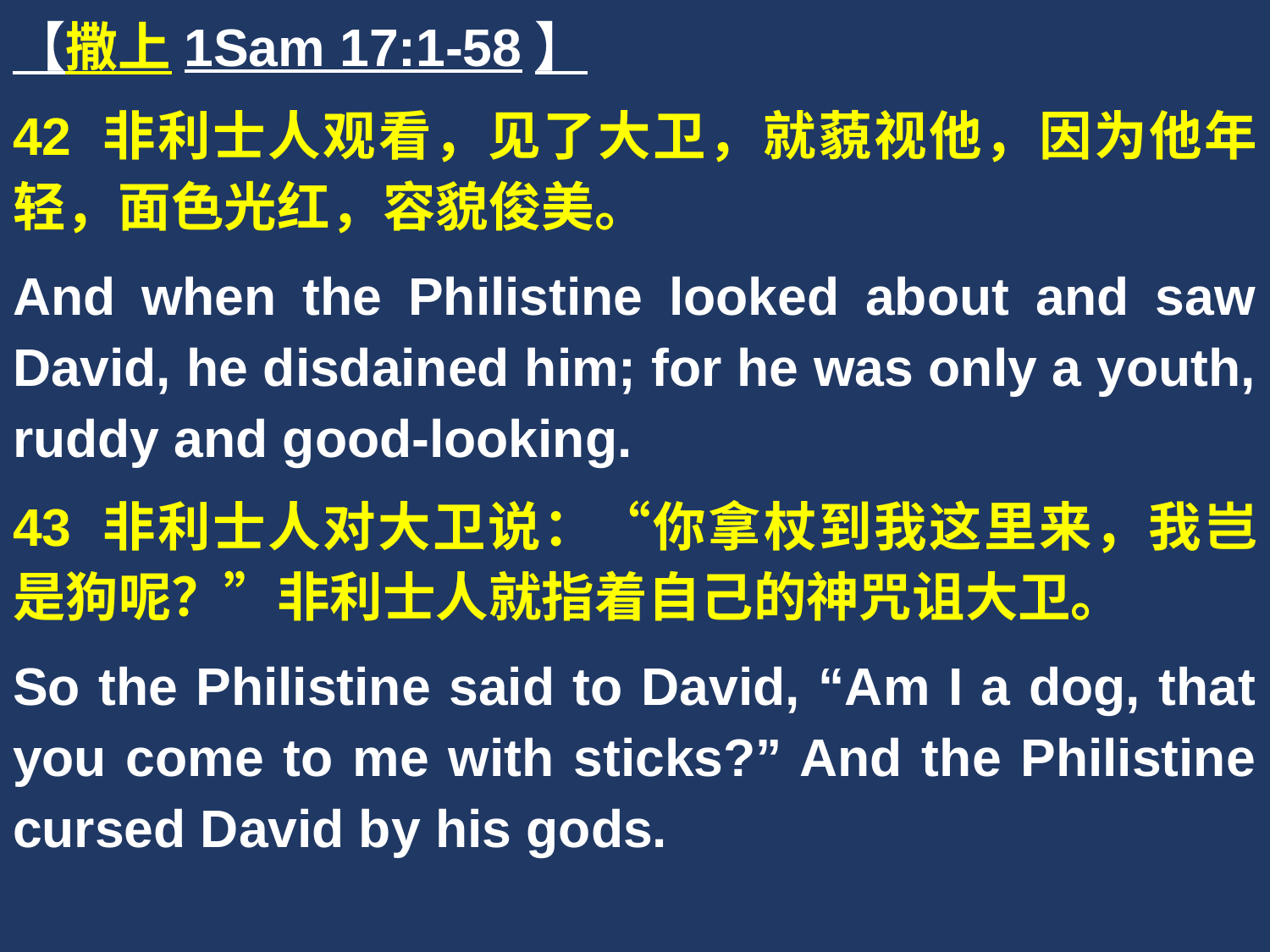

【撒上1Sam 17:1-58】
42 非利士人观看，见了大卫，就藐视他，因为他年轻，面色光红，容貌俊美。
And when the Philistine looked about and saw David, he disdained him; for he was only a youth, ruddy and good-looking.
43 非利士人对大卫说：“你拿杖到我这里来，我岂是狗呢？”非利士人就指着自己的神咒诅大卫。
So the Philistine said to David, “Am I a dog, that you come to me with sticks?” And the Philistine cursed David by his gods.